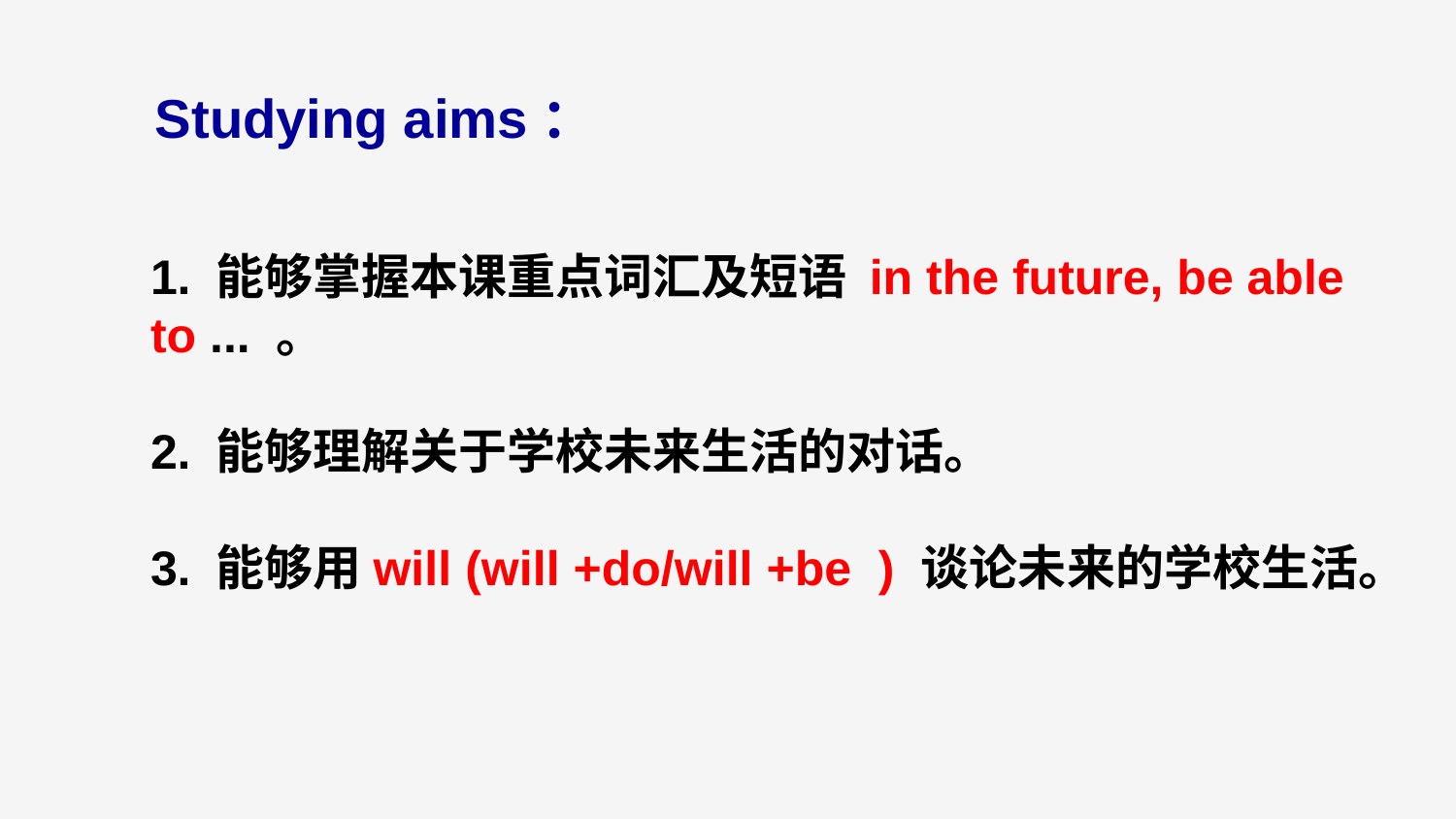

Studying aims：

1. 能够掌握本课重点词汇及短语 in the future, be able to ... 。

2. 能够理解关于学校未来生活的对话。

3. 能够用will (will +do/will +be  ) 谈论未来的学校生活。